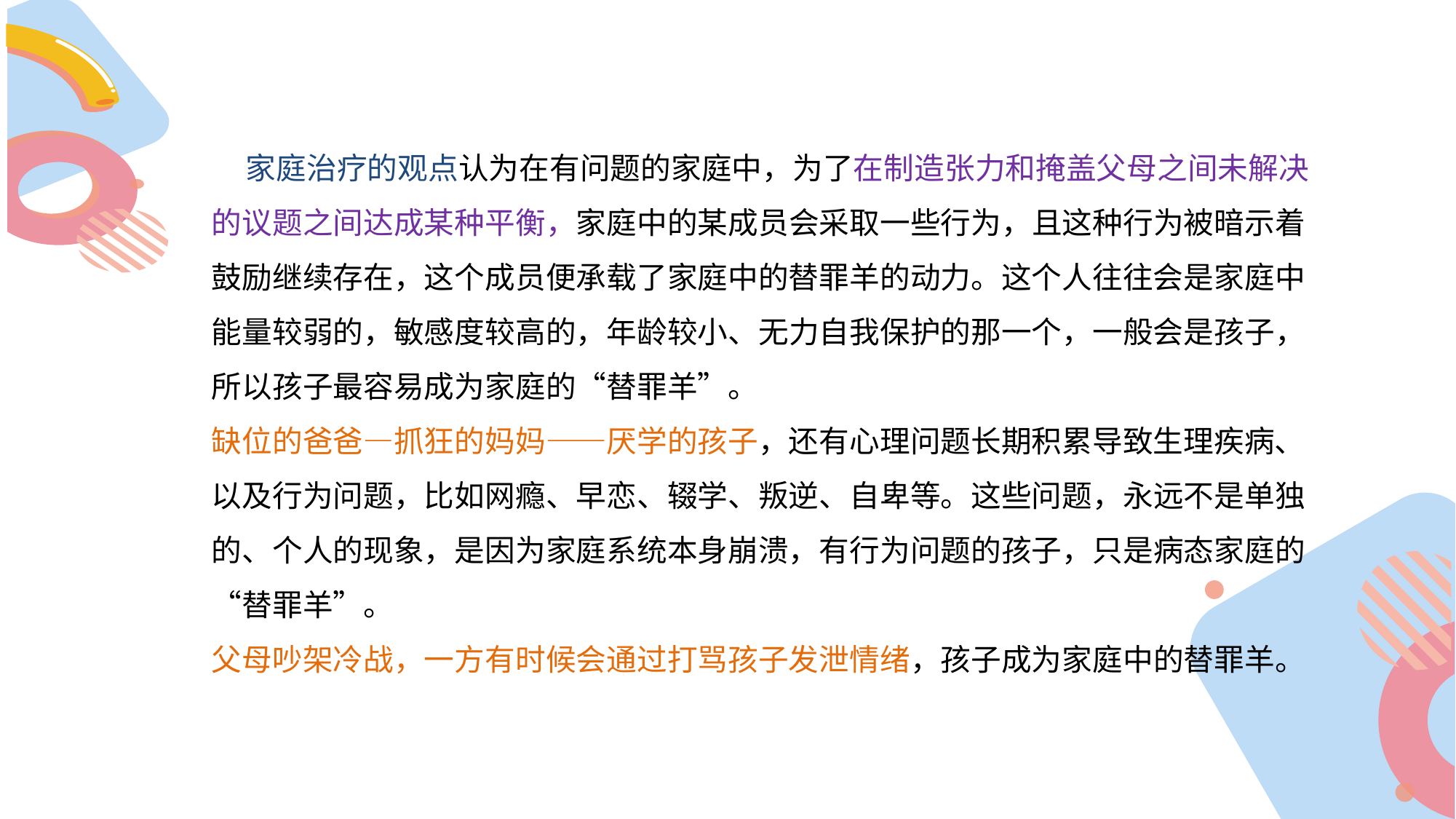

家庭治疗的观点认为在有问题的家庭中，为了在制造张力和掩盖父母之间未解决的议题之间达成某种平衡，家庭中的某成员会采取一些行为，且这种行为被暗示着鼓励继续存在，这个成员便承载了家庭中的替罪羊的动力。这个人往往会是家庭中能量较弱的，敏感度较高的，年龄较小、无力自我保护的那一个，一般会是孩子，所以孩子最容易成为家庭的“替罪羊”。
缺位的爸爸—抓狂的妈妈——厌学的孩子，还有心理问题长期积累导致生理疾病、以及行为问题，比如网瘾、早恋、辍学、叛逆、自卑等。这些问题，永远不是单独的、个人的现象，是因为家庭系统本身崩溃，有行为问题的孩子，只是病态家庭的“替罪羊”。
父母吵架冷战，一方有时候会通过打骂孩子发泄情绪，孩子成为家庭中的替罪羊。

标题二

标题一
标题四
标题三